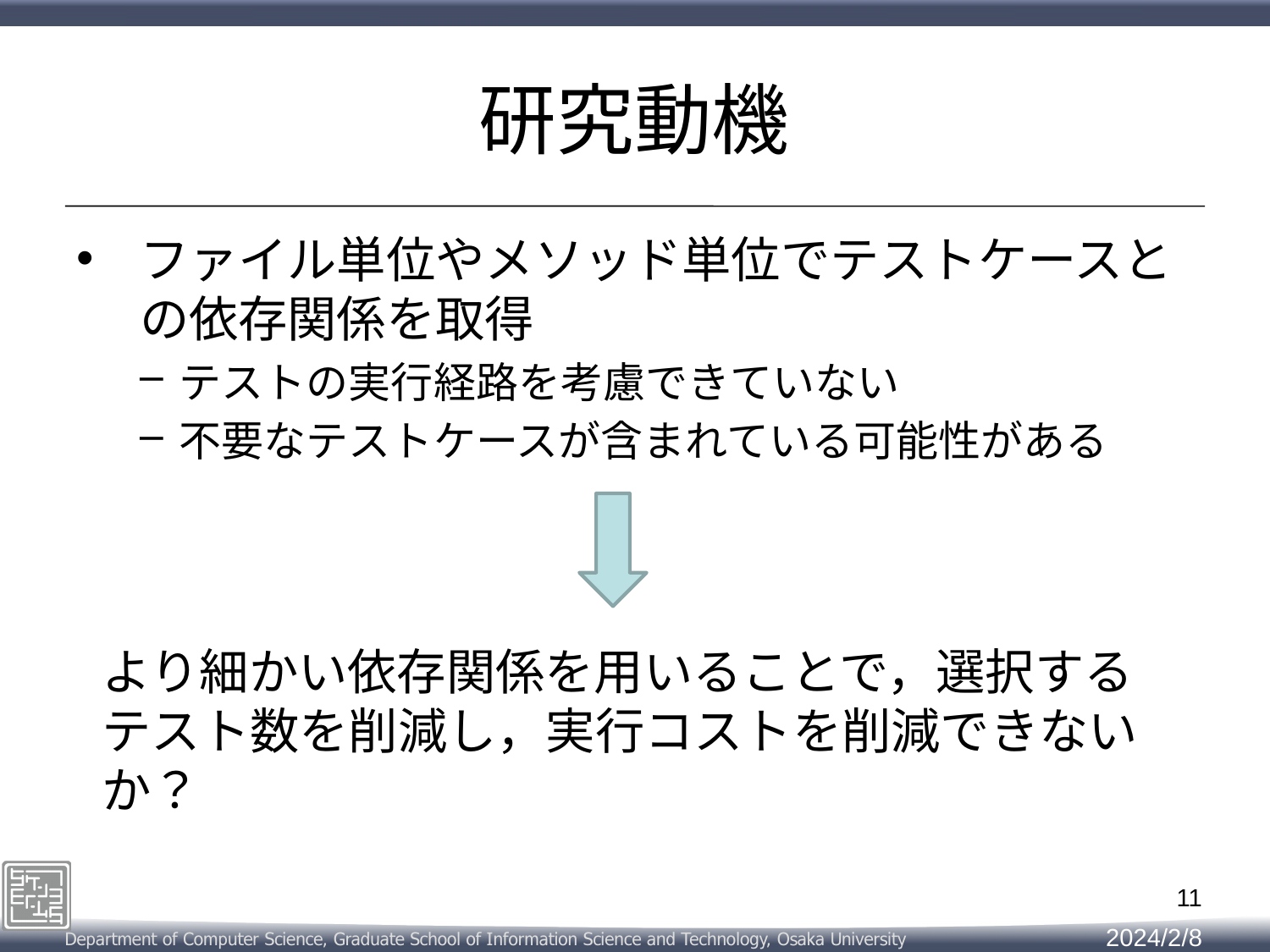

# 研究動機
ファイル単位やメソッド単位でテストケースとの依存関係を取得
テストの実行経路を考慮できていない
不要なテストケースが含まれている可能性がある

より細かい依存関係を用いることで，選択するテスト数を削減し，実行コストを削減できないか？

11
2024/2/8